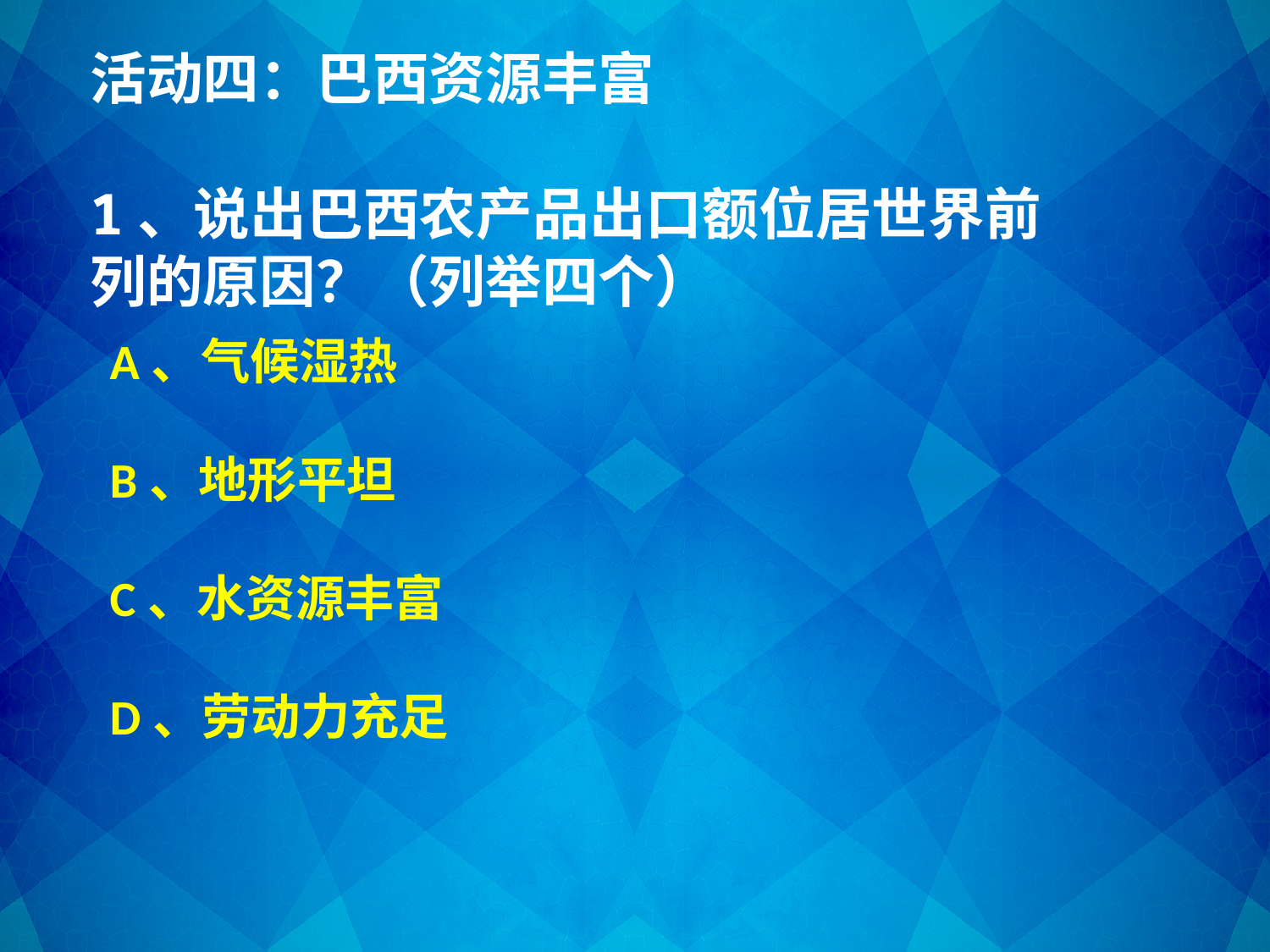

活动四：巴西资源丰富

1、说出巴西农产品出口额位居世界前列的原因？（列举四个）

A、气候湿热

B、地形平坦

C、水资源丰富

D、劳动力充足